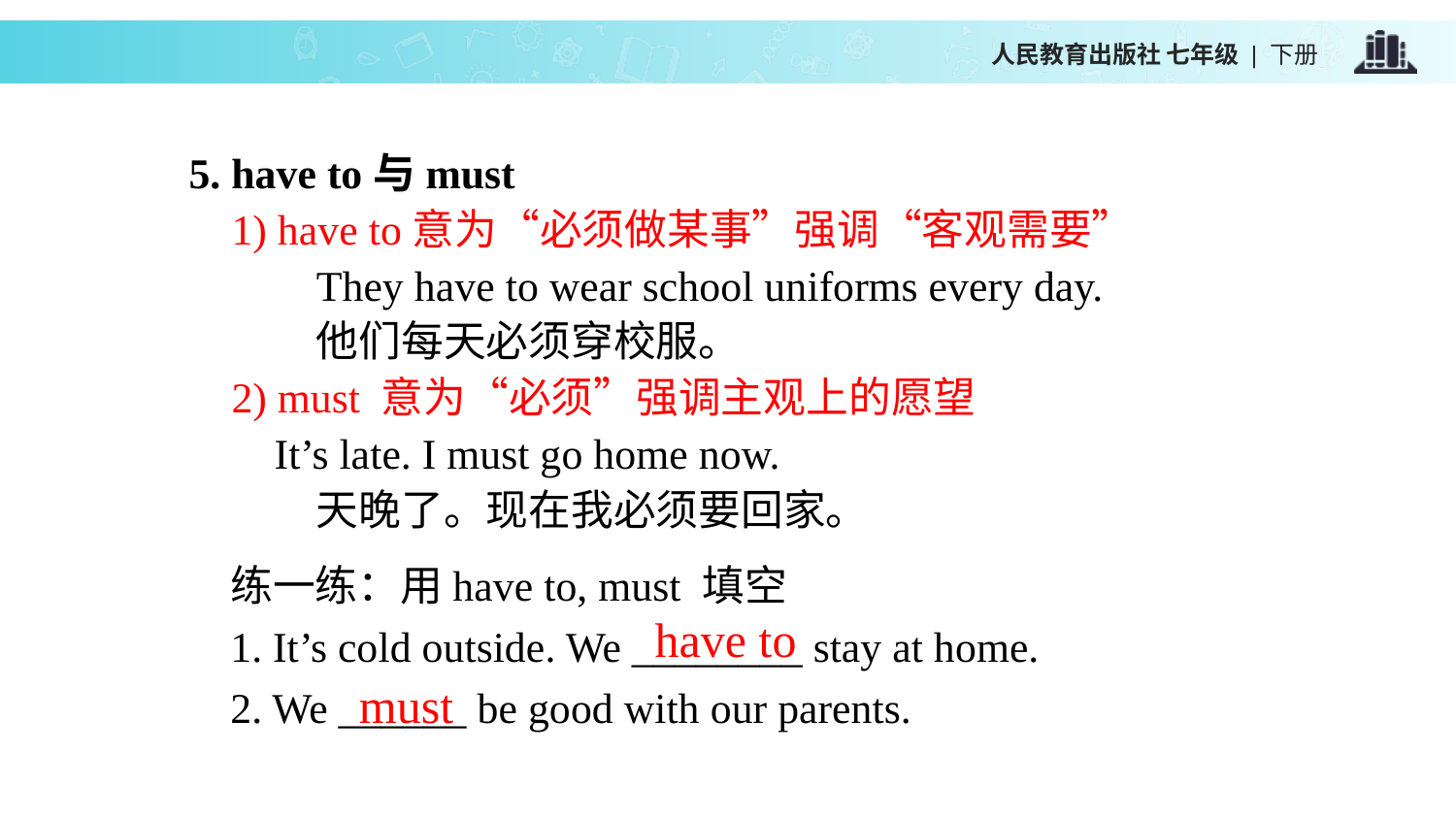

5. have to与must
    1) have to意为“必须做某事”强调“客观需要”
    	They have to wear school uniforms every day.
他们每天必须穿校服。
    2) must 意为“必须”强调主观上的愿望
        It’s late. I must go home now.
天晚了。现在我必须要回家。
练一练：用have to, must 填空
1. It’s cold outside. We ________ stay at home.
2. We ______ be good with our parents.
have to
must